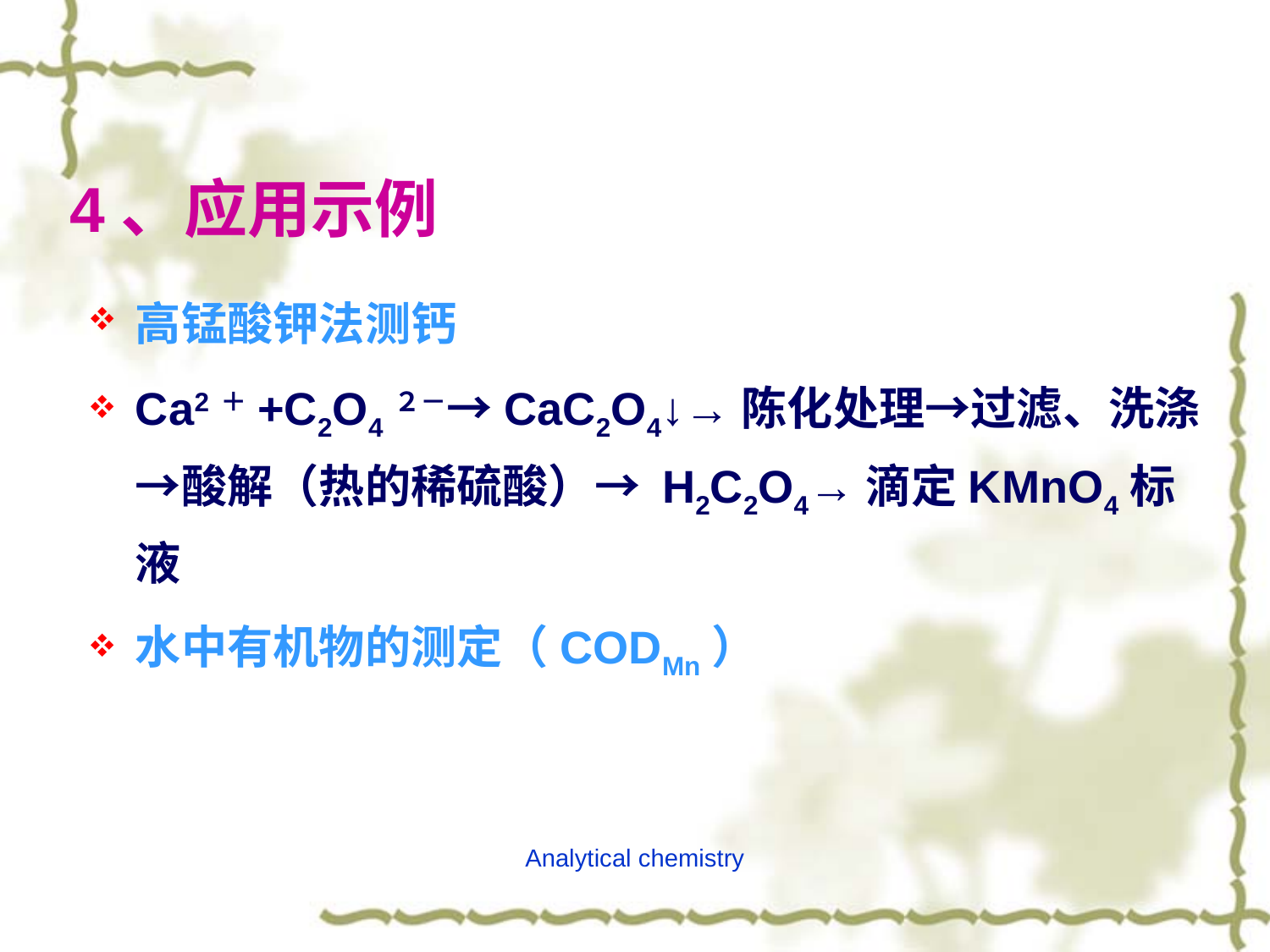

# 4、应用示例
高锰酸钾法测钙
Ca2＋+C2O4２－→CaC2O4↓→陈化处理→过滤、洗涤→酸解（热的稀硫酸）→ H2C2O4→滴定KMnO4标液
水中有机物的测定（CODMn）

Analytical chemistry
9